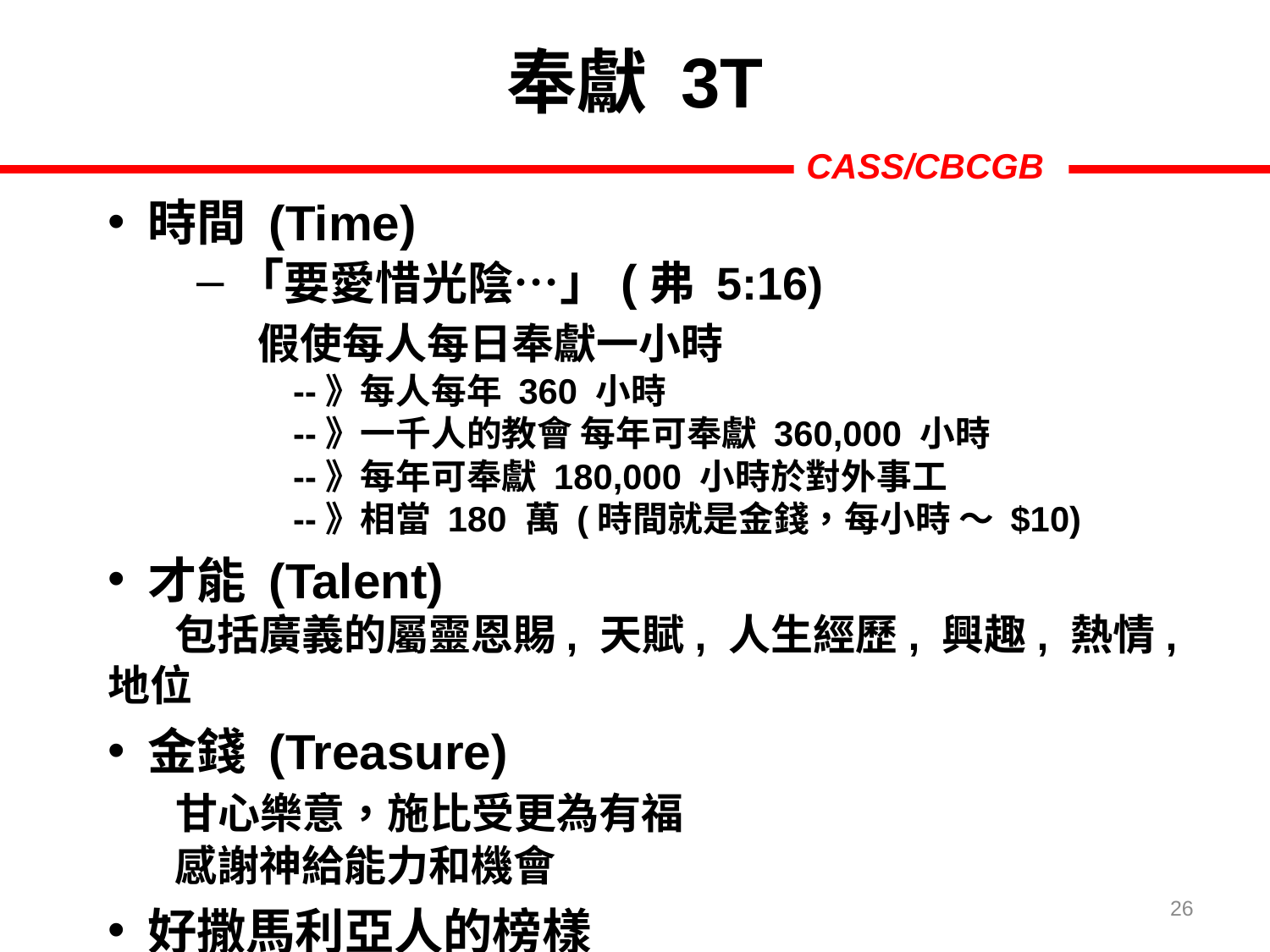

# 奉獻 3T
時間 (Time)
「要愛惜光陰…」(弗 5:16)
 假使每人每日奉獻一小時
      --》每人每年 360 小時
      --》一千人的教會 每年可奉獻 360,000 小時
      --》每年可奉獻 180,000 小時於對外事工
      --》相當 180 萬 (時間就是金錢，每小時 ～ $10)
才能 (Talent)
      包括廣義的屬靈恩賜, 天賦, 人生經歷, 興趣, 熱情, 地位
金錢 (Treasure)
     甘心樂意，施比受更為有福
      感謝神給能力和機會
好撒馬利亞人的榜樣
26